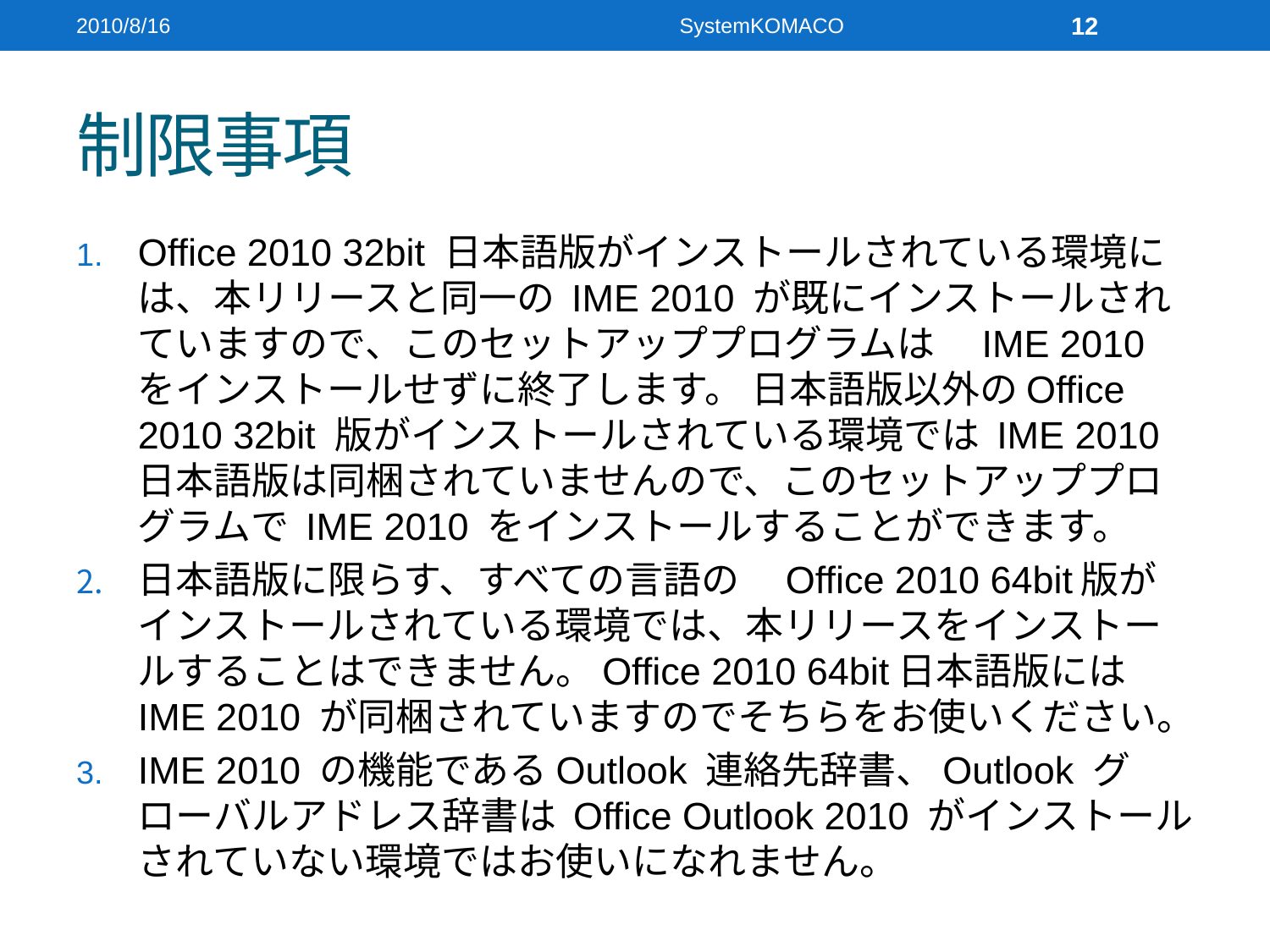

2010/8/16
SystemKOMACO
12
# 制限事項
Office 2010 32bit 日本語版がインストールされている環境には、本リリースと同一の IME 2010 が既にインストールされていますので、このセットアッププログラムは　IME 2010　をインストールせずに終了します。 日本語版以外のOffice 2010 32bit 版がインストールされている環境では IME 2010 日本語版は同梱されていませんので、このセットアッププログラムで IME 2010 をインストールすることができます。
日本語版に限らす、すべての言語の　Office 2010 64bit版がインストールされている環境では、本リリースをインストールすることはできません。Office 2010 64bit日本語版には IME 2010 が同梱されていますのでそちらをお使いください。
IME 2010 の機能であるOutlook 連絡先辞書、Outlook グローバルアドレス辞書は Office Outlook 2010 がインストールされていない環境ではお使いになれません。